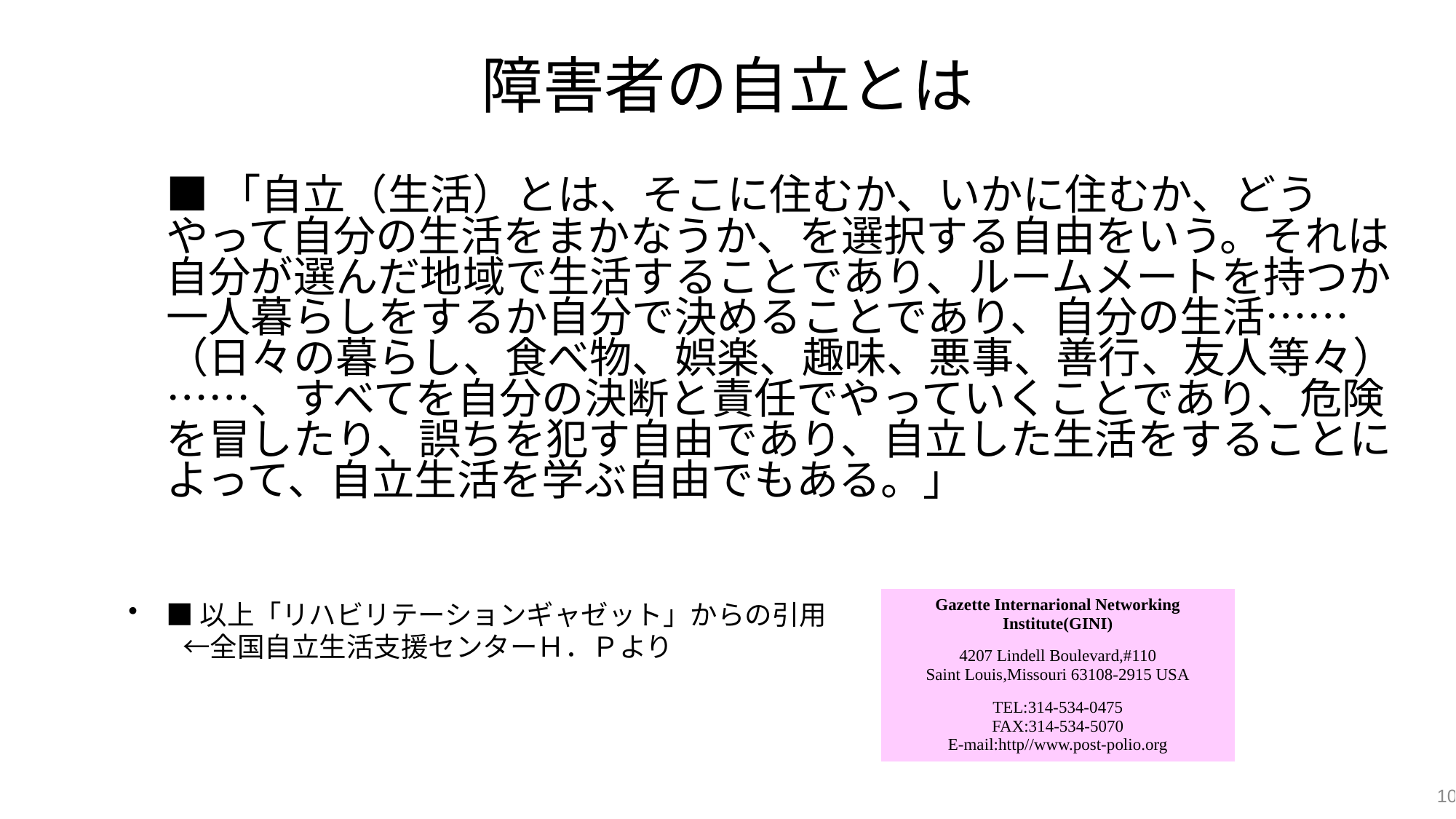

障害者の自立とは
■「自立（生活）とは、そこに住むか、いかに住むか、どうやって自分の生活をまかなうか、を選択する自由をいう。それは自分が選んだ地域で生活することであり、ルームメートを持つか一人暮らしをするか自分で決めることであり、自分の生活……（日々の暮らし、食べ物、娯楽、趣味、悪事、善行、友人等々）……、すべてを自分の決断と責任でやっていくことであり、危険を冒したり、誤ちを犯す自由であり、自立した生活をすることによって、自立生活を学ぶ自由でもある。」

■以上「リハビリテーションギャゼット」からの引用
　　←全国自立生活支援センターＨ．Ｐより
| Gazette Internarional Networking Institute(GINI) |
| --- |
| 4207 Lindell Boulevard,#110 Saint Louis,Missouri 63108-2915 USA |
| TEL:314-534-0475 FAX:314-534-5070 E-mail:http//www.post-polio.org |
10